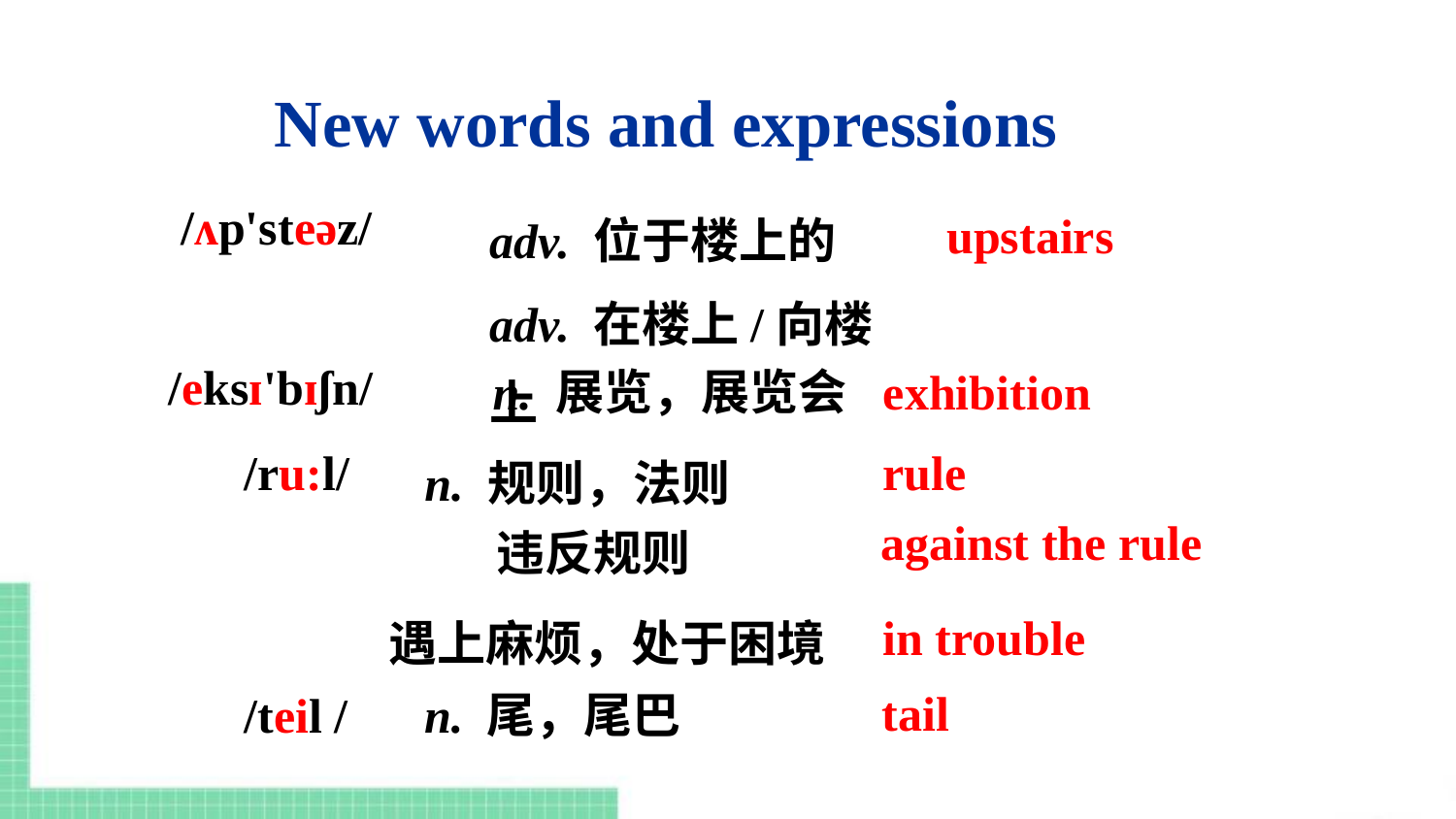

New words and expressions

adv. 位于楼上的
adv. 在楼上/向楼上
/ʌp'steəz/
upstairs
/eksɪ'bɪʃn/
n. 展览，展览会
exhibition
n. 规则，法则
/ru:l/
rule
against the rule
违反规则
遇上麻烦，处于困境
in trouble
tail
/teil /
n. 尾，尾巴